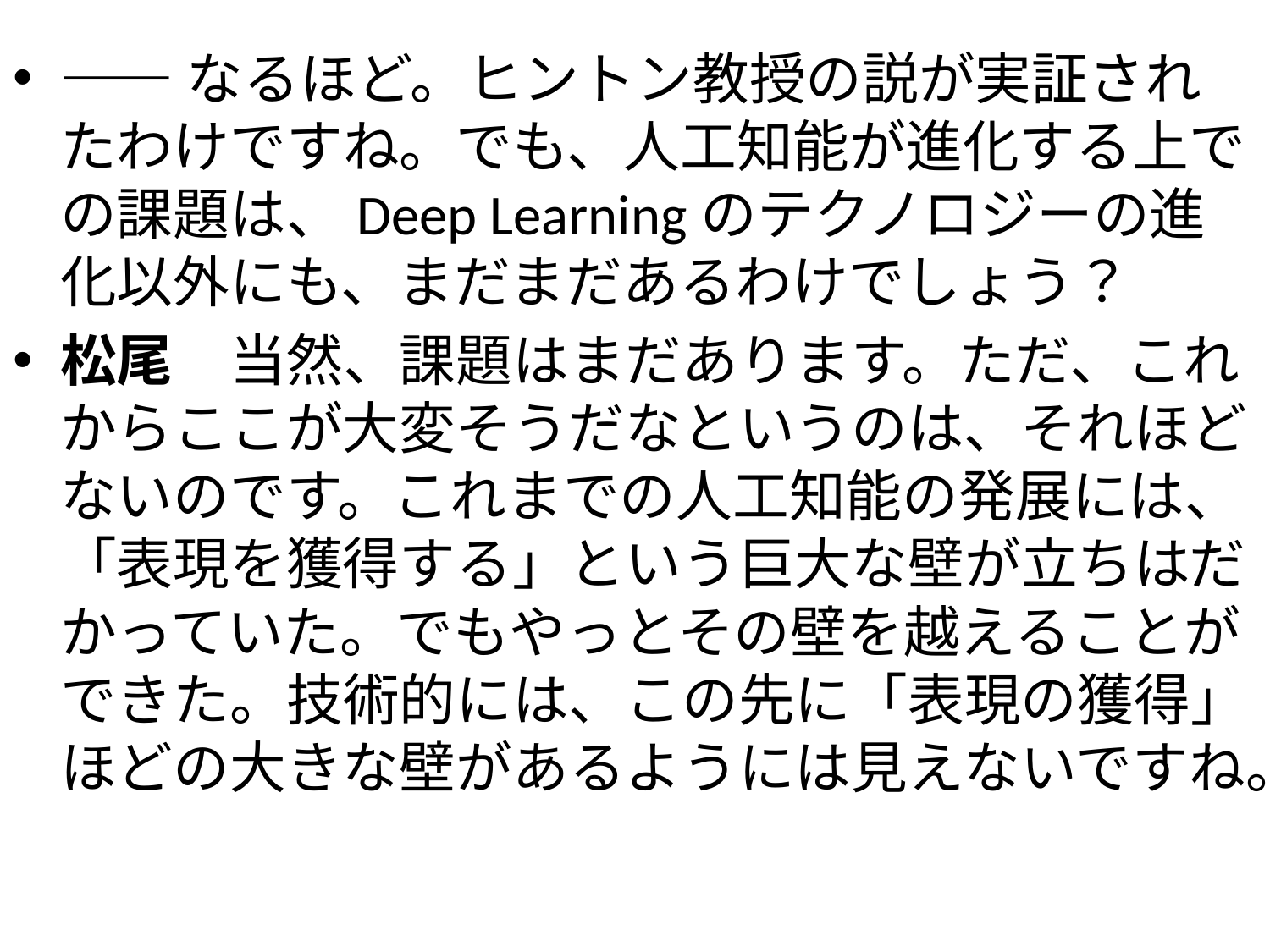

――なるほど。ヒントン教授の説が実証されたわけですね。でも、人工知能が進化する上での課題は、Deep Learningのテクノロジーの進化以外にも、まだまだあるわけでしょう？
松尾　当然、課題はまだあります。ただ、これからここが大変そうだなというのは、それほどないのです。これまでの人工知能の発展には、「表現を獲得する」という巨大な壁が立ちはだかっていた。でもやっとその壁を越えることができた。技術的には、この先に「表現の獲得」ほどの大きな壁があるようには見えないですね。